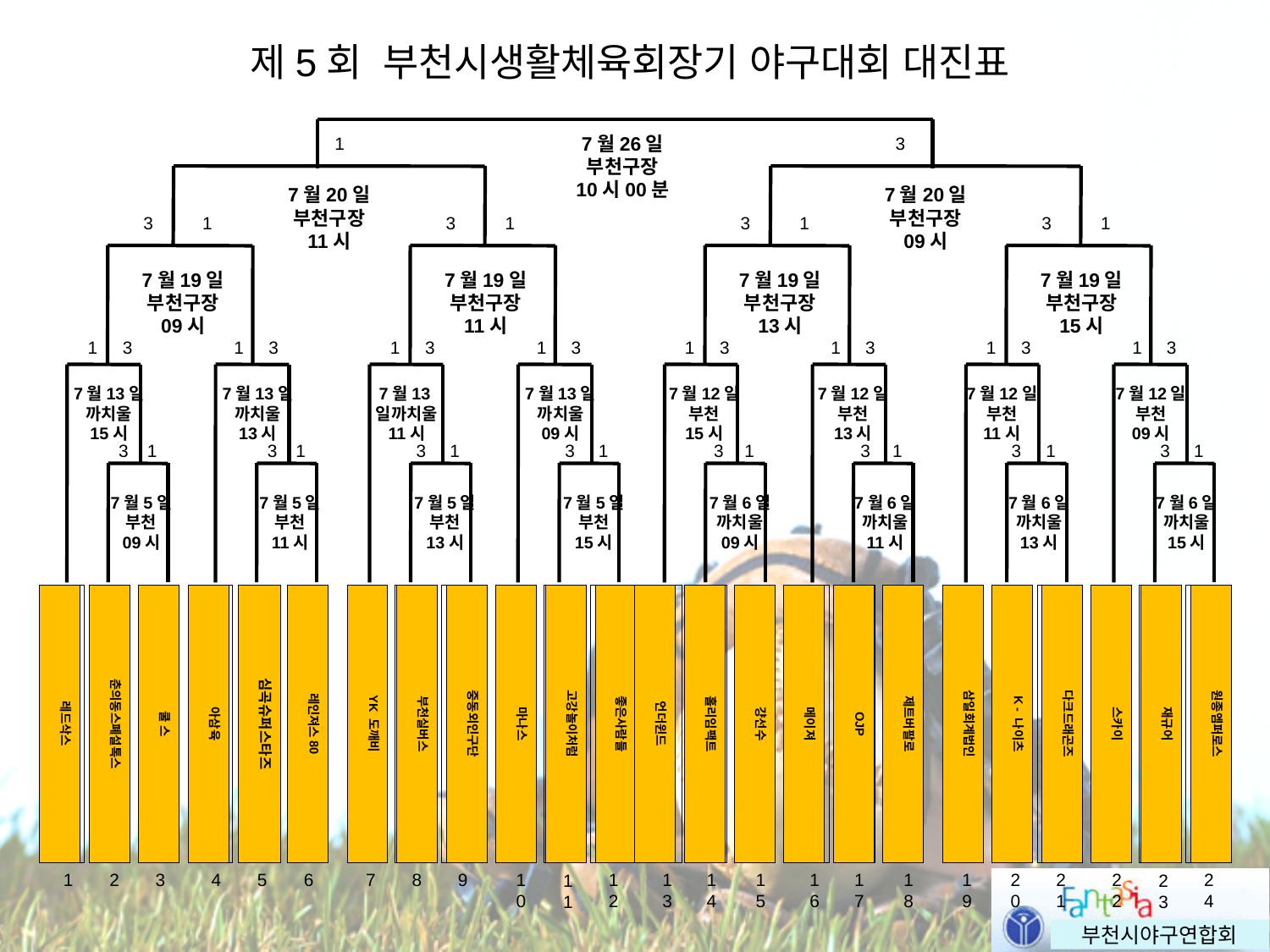

제5회  부천시생활체육회장기 야구대회 대진표
7월26일
부천구장
10시00분
1
7월20일
부천구장
11시
3
1
3
1
7월19일
부천구장
11시
1
3
1
3
3
1
3
1
7월19일
부천구장
09시
1
3
1
3
3
1
3
1

1
2
3

4
5
6

7
8
9

10
12
11
3
7월20일
부천구장
09시
3
1
3
1
7월19일
부천구장
15시
1
3
1
3
3
1
3
1
7월19일
부천구장
13시
1
3
1
3
3
1
3
1

13
14
15

16
17
18

19
20
21

22
24
23
7월13일
까치울
15시
7월13일
까치울
13시
7월13일까치울 11시
7월13일
까치울
09시
7월12일
부천
15시
7월12일
부천
13시
7월12일
부천
11시
7월12일
부천
09시
7월5일
부천
09시
7월5일
부천
11시
7월5일
부천
13시
7월5일
부천
15시
7월6일
까치울
09시
7월6일
까치울
11시
7월6일
까치울
13시
7월6일
까치울
15시
레드삭스
춘의동스폐설톡스
쿨 스
아삼육
심곡슈퍼스타즈
레인져스80
YK 도깨비
부천실버스
중동외인구단
마나스
고강놀이처럼
좋은사람들
언더윈드
홀리임팩트
걍선수
메이져
OJP
제트버팔로
삼일회계법인
K - 나이츠
다크드래곤즈
스카이
재규어
원종엠퍼로스